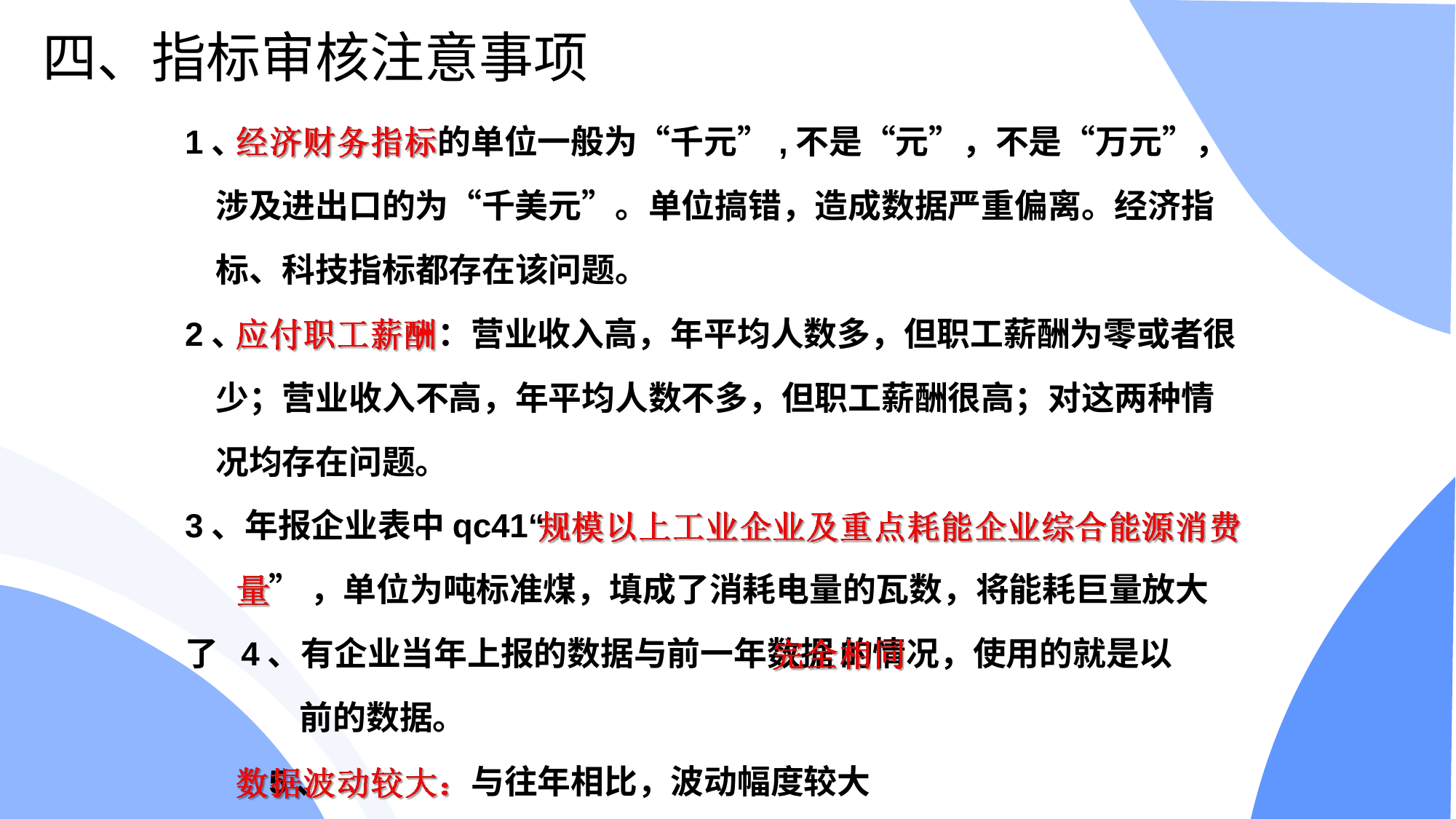

# 四、指标审核注意事项
1、	的单位一般为“千元”,不是“元”，不是“万元”，
   涉及进出口的为“千美元”。单位搞错，造成数据严重偏离。经济指
   标、科技指标都存在该问题。
2、	：营业收入高，年平均人数多，但职工薪酬为零或者很
   少；营业收入不高，年平均人数不多，但职工薪酬很高；对这两种情
   况均存在问题。
3、年报企业表中qc41“
”，单位为吨标准煤，填成了消耗电量的瓦数，将能耗巨量放大了  4、有企业当年上报的数据与前一年数据	的情况，使用的就是以
   前的数据。
5、	与往年相比，波动幅度较大